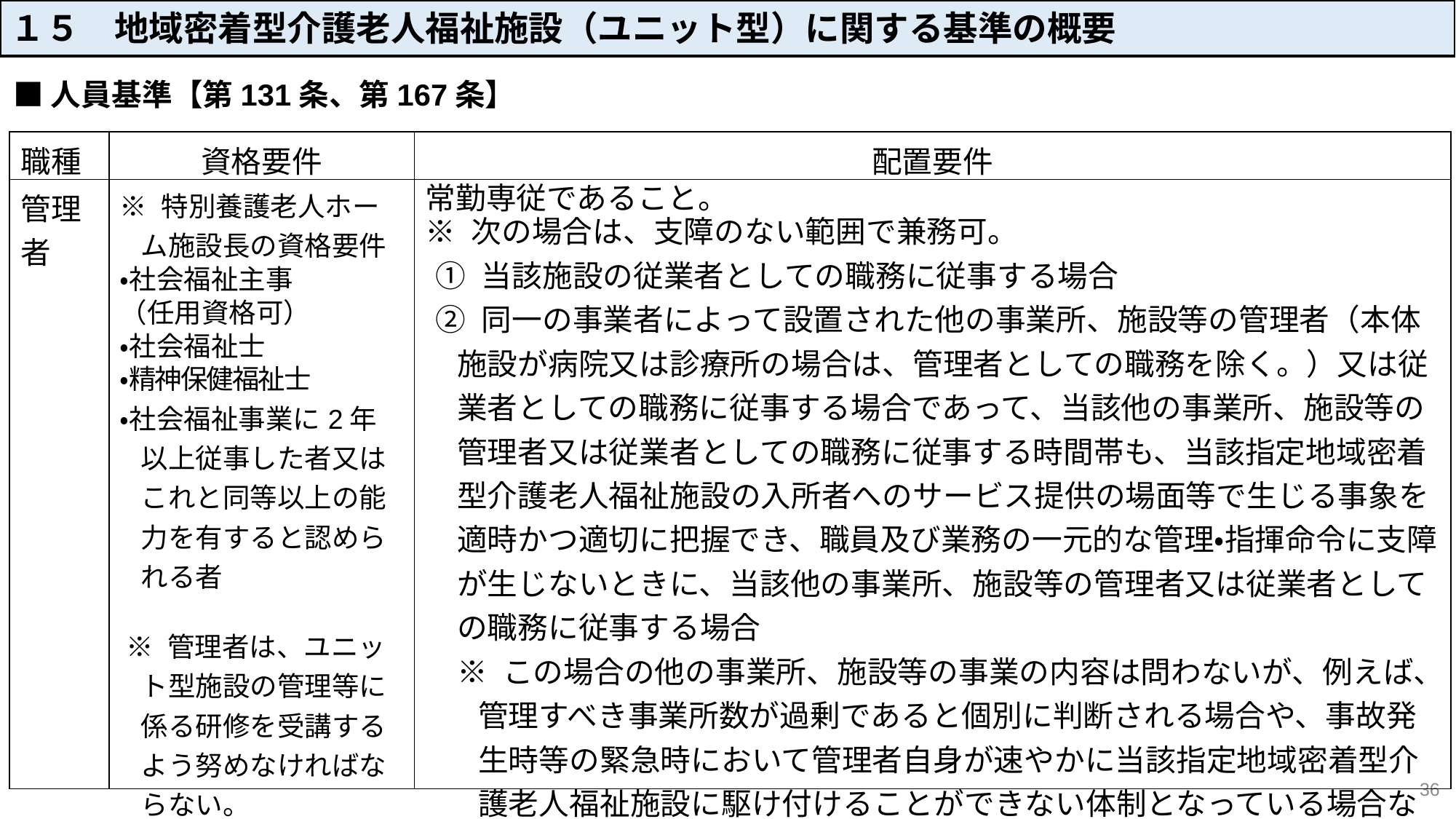

１５　地域密着型介護老人福祉施設（ユニット型）に関する基準の概要
■人員基準【第131条、第167条】
| 職種 | 資格要件 | 配置要件 |
| --- | --- | --- |
| 管理者 | ※ 特別養護老人ホーム施設長の資格要件 ・社会福祉主事 （任用資格可） ・社会福祉士 ・精神保健福祉士 ・社会福祉事業に2年以上従事した者又はこれと同等以上の能力を有すると認められる者 ※ 管理者は、ユニット型施設の管理等に係る研修を受講するよう努めなければならない。 | 常勤専従であること。 ※ 次の場合は、支障のない範囲で兼務可。 ① 当該施設の従業者としての職務に従事する場合 ② 同一の事業者によって設置された他の事業所、施設等の管理者（本体施設が病院又は診療所の場合は、管理者としての職務を除く。）又は従業者としての職務に従事する場合であって、当該他の事業所、施設等の管理者又は従業者としての職務に従事する時間帯も、当該指定地域密着型介護老人福祉施設の入所者へのサービス提供の場面等で生じる事象を適時かつ適切に把握でき、職員及び業務の一元的な管理・指揮命令に支障が生じないときに、当該他の事業所、施設等の管理者又は従業者としての職務に従事する場合 ※ この場合の他の事業所、施設等の事業の内容は問わないが、例えば、管理すべき事業所数が過剰であると個別に判断される場合や、事故発生時等の緊急時において管理者自身が速やかに当該指定地域密着型介護老人福祉施設に駆け付けることができない体制となっている場合などは、一般的には管理業務に支障があると考えられる。 |
36